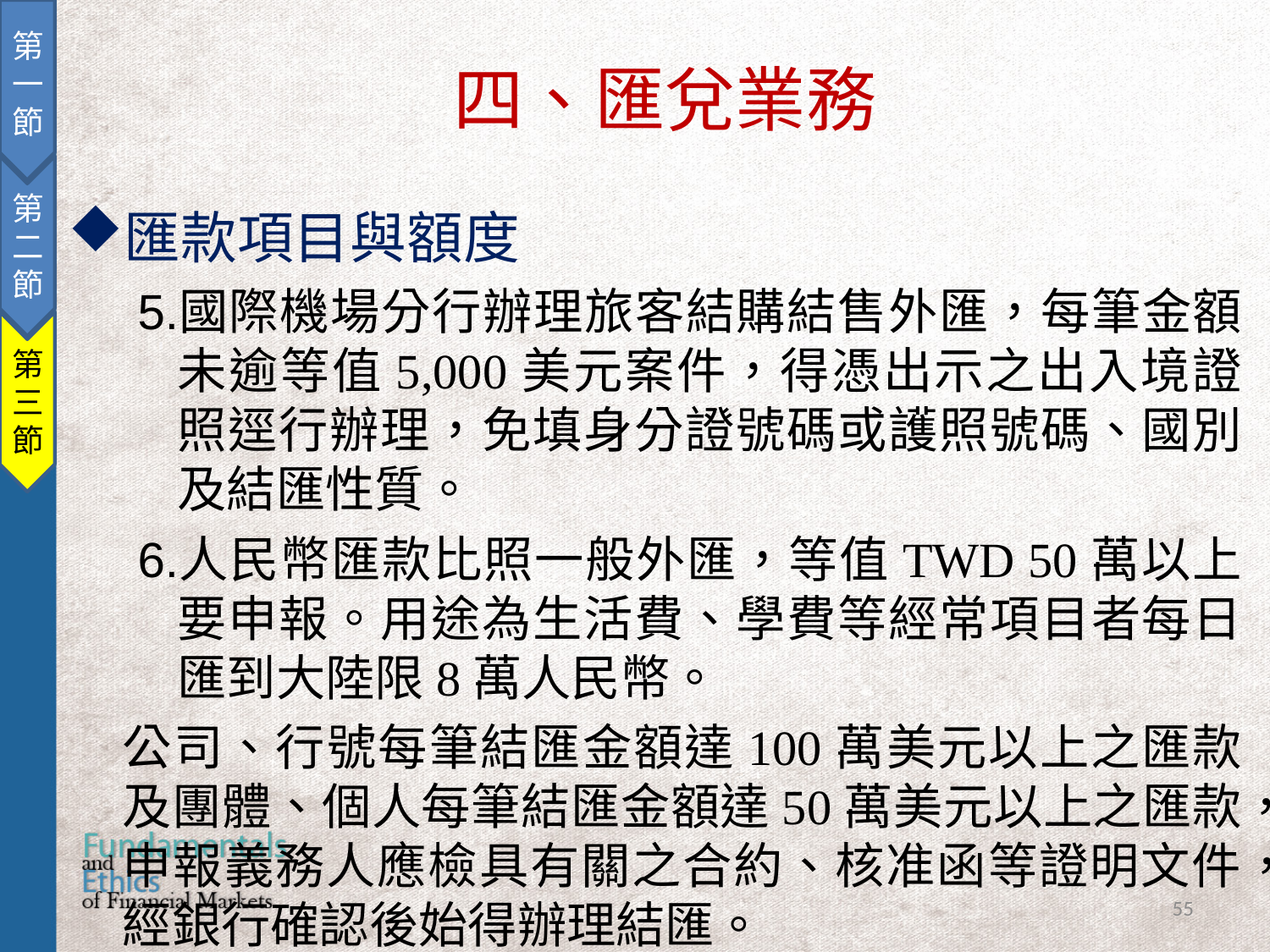

第一節
第二節
第三節
四、匯兌業務
匯款項目與額度
國際機場分行辦理旅客結購結售外匯，每筆金額未逾等值5,000美元案件，得憑出示之出入境證照逕行辦理，免填身分證號碼或護照號碼、國別及結匯性質。
人民幣匯款比照一般外匯，等值TWD 50萬以上要申報。用途為生活費、學費等經常項目者每日匯到大陸限8萬人民幣。
公司、行號每筆結匯金額達100萬美元以上之匯款及團體、個人每筆結匯金額達50萬美元以上之匯款，申報義務人應檢具有關之合約、核准函等證明文件，經銀行確認後始得辦理結匯。
55